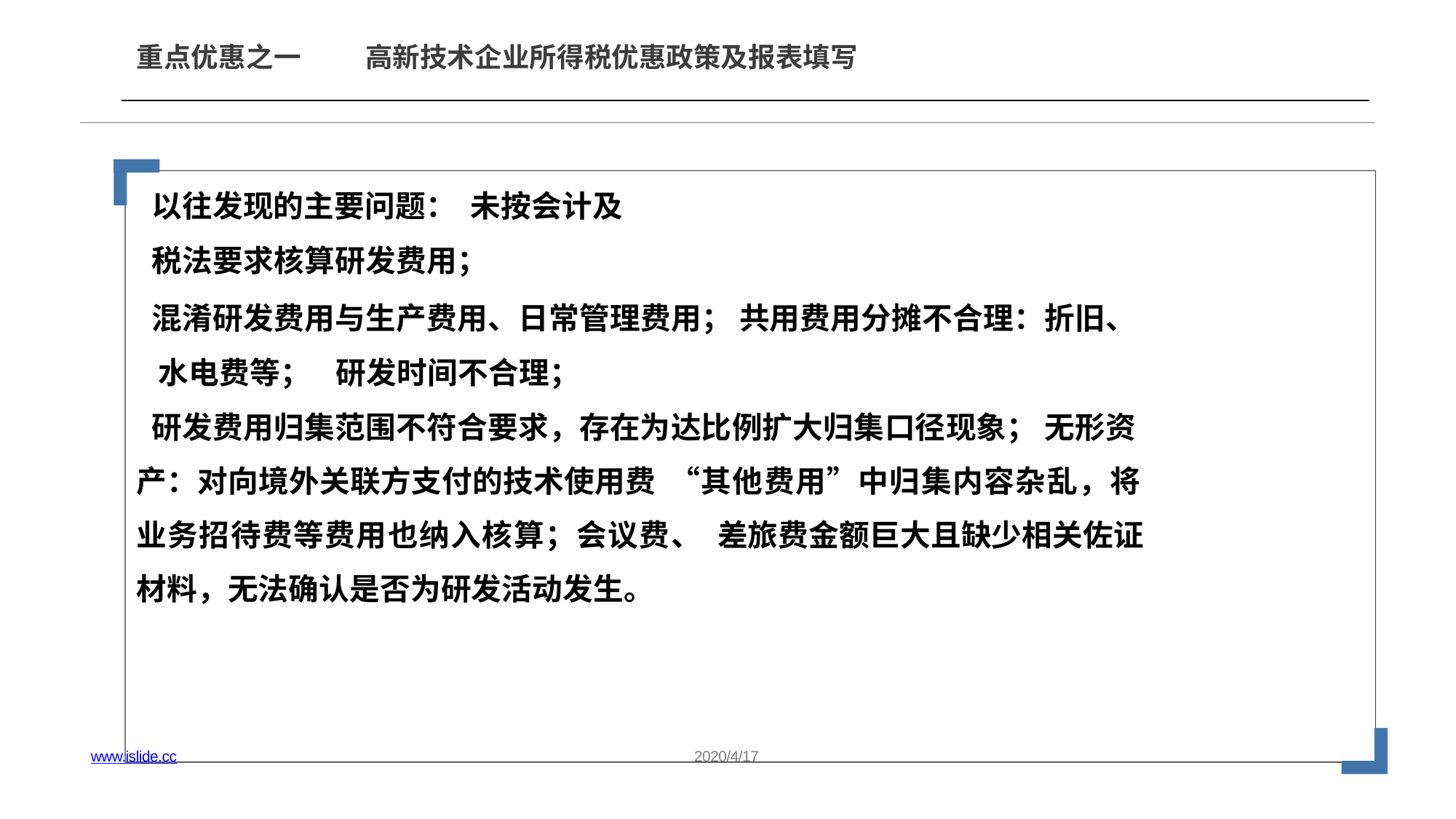

# 重点优惠之一
高新技术企业所得税优惠政策及报表填写

以往发现的主要问题：  未按会计及税法要求核算研发费用；
混淆研发费用与生产费用、日常管理费用； 共用费用分摊不合理：折旧、  水电费等；	研发时间不合理；
研发费用归集范围不符合要求，存在为达比例扩大归集口径现象； 无形资  产：对向境外关联方支付的技术使用费  “其他费用”中归集内容杂乱，将业务招待费等费用也纳入核算；会议费、  差旅费金额巨大且缺少相关佐证材料，无法确认是否为研发活动发生。

www.islide.cc
2020/4/17